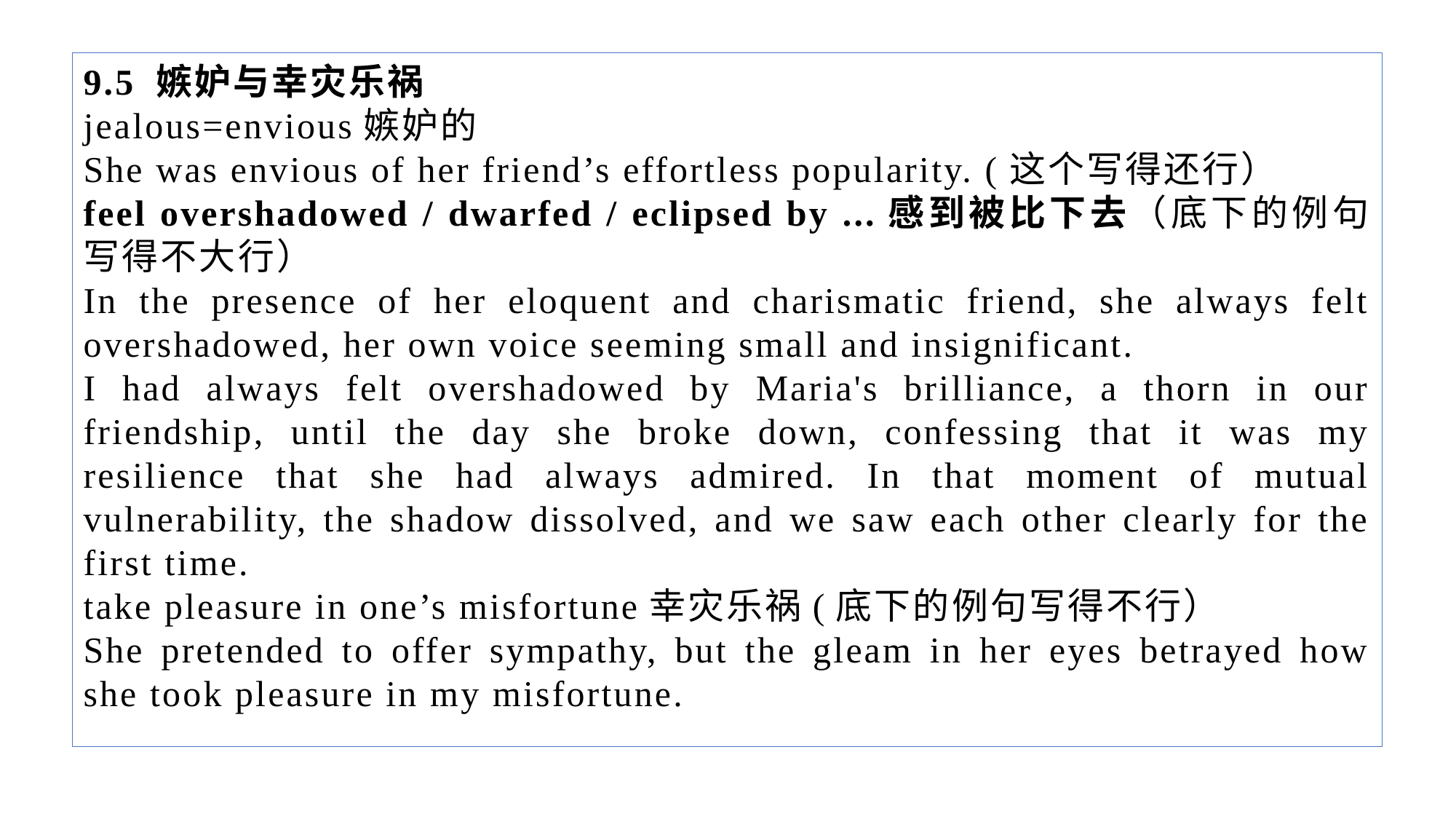

9.5 嫉妒与幸灾乐祸
jealous=envious嫉妒的
She was envious of her friend’s effortless popularity. (这个写得还行）
feel overshadowed / dwarfed / eclipsed by ...感到被比下去（底下的例句写得不大行）
In the presence of her eloquent and charismatic friend, she always felt overshadowed, her own voice seeming small and insignificant.
I had always felt overshadowed by Maria's brilliance, a thorn in our friendship, until the day she broke down, confessing that it was my resilience that she had always admired. In that moment of mutual vulnerability, the shadow dissolved, and we saw each other clearly for the first time.
take pleasure in one’s misfortune幸灾乐祸(底下的例句写得不行）
She pretended to offer sympathy, but the gleam in her eyes betrayed how she took pleasure in my misfortune.